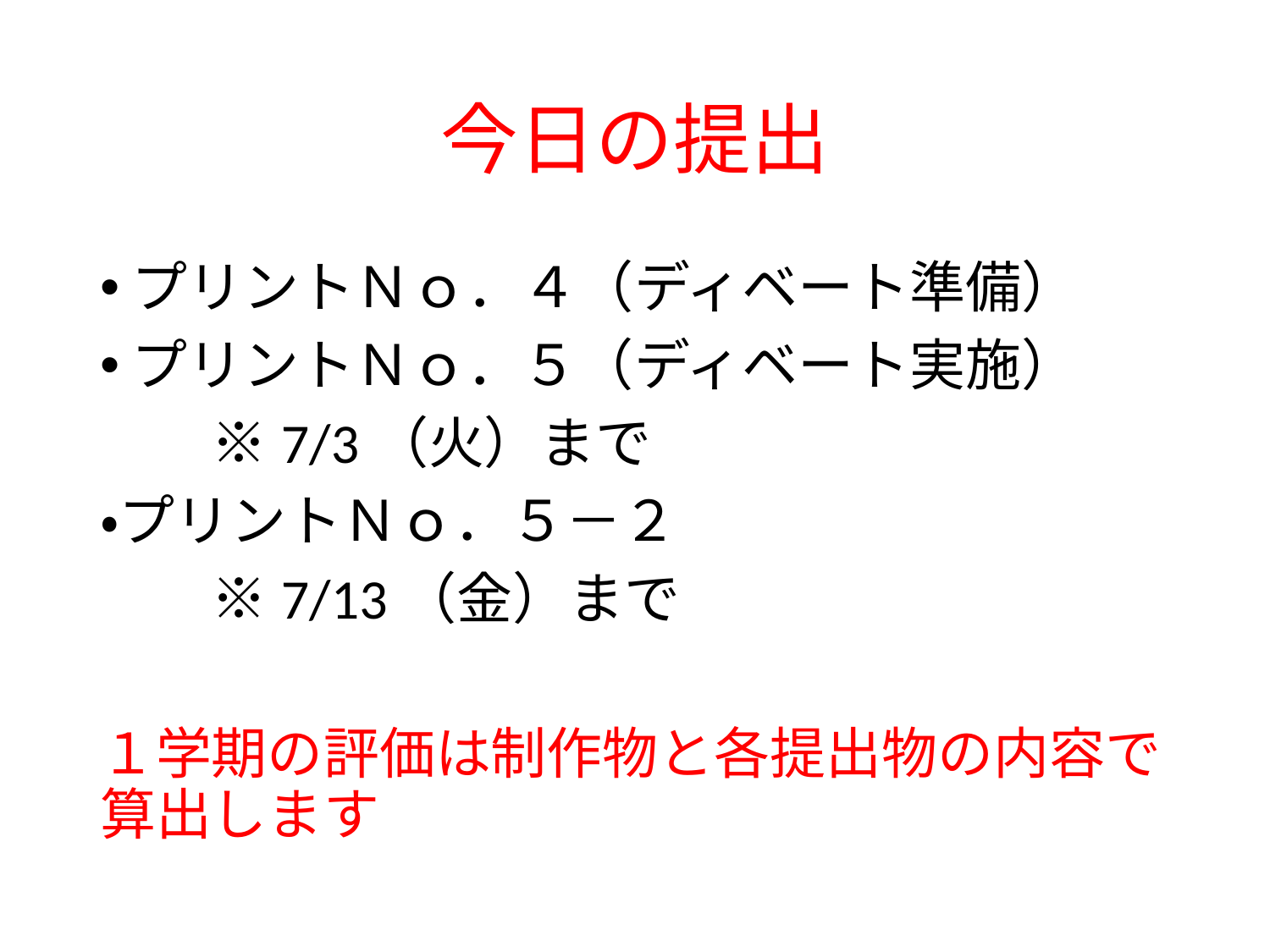

# 今日の提出
プリントＮｏ．４（ディベート準備）
プリントＮｏ．５（ディベート実施）
　　※7/3（火）まで
・プリントＮｏ．５－２
　　※7/13（金）まで

１学期の評価は制作物と各提出物の内容で算出します